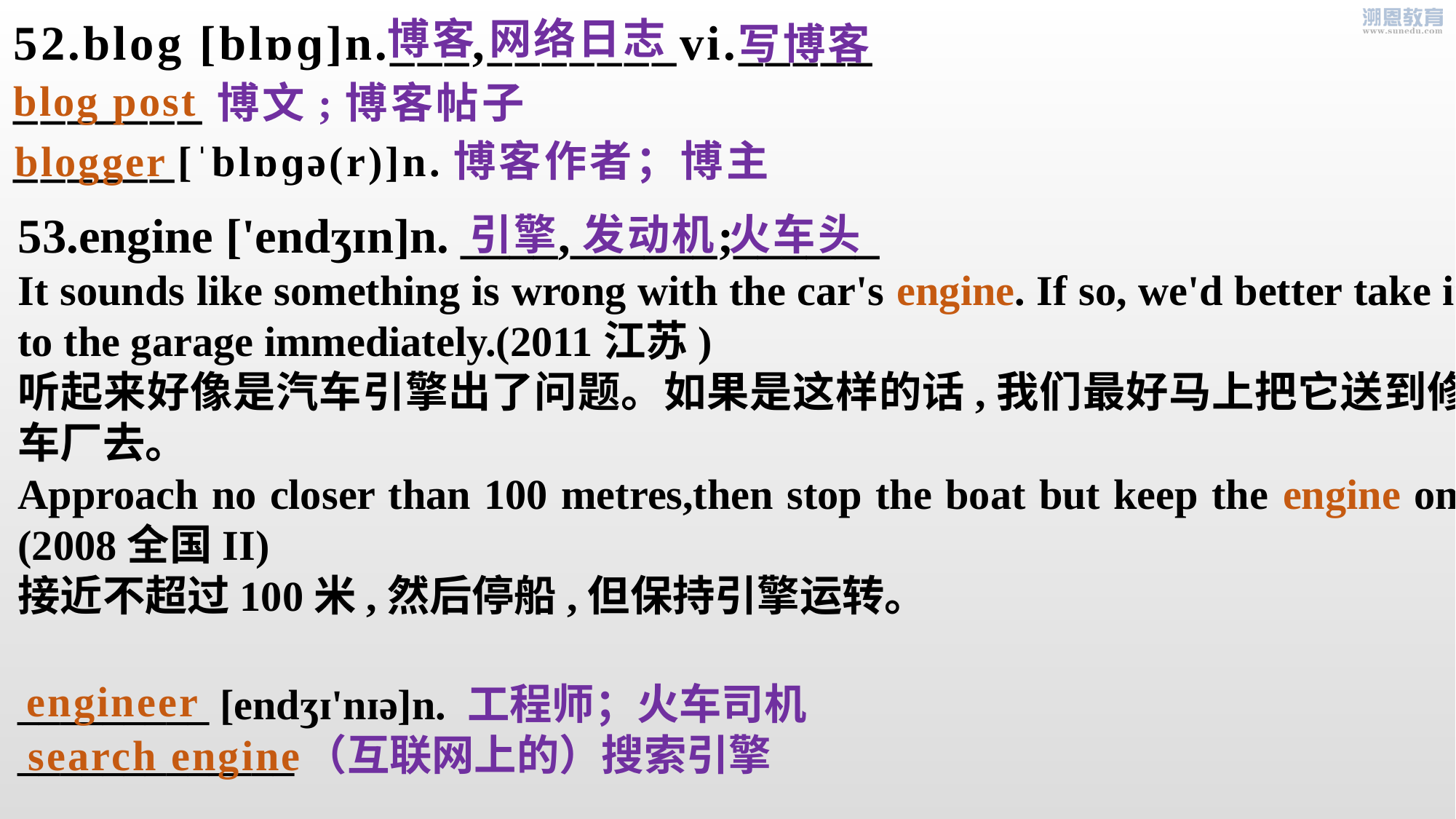

博客 网络日志
52.blog [blɒɡ]n.___,_______vi._____
_______博文;博客帖子
______[ˈblɒɡə(r)]n.博客作者；博主
写博客
blog post
blogger
53.engine ['endʒɪn]n. ____,______;______
It sounds like something is wrong with the car's engine. If so, we'd better take it to the garage immediately.(2011江苏)
听起来好像是汽车引擎出了问题。如果是这样的话,我们最好马上把它送到修车厂去。
Approach no closer than 100 metres,then stop the boat but keep the engine on.(2008全国II)
接近不超过100米,然后停船,但保持引擎运转。

_________ [endʒɪ'nɪə]n. 工程师；火车司机
_____________（互联网上的）搜索引擎
引擎  发动机 火车头
engineer
search engine